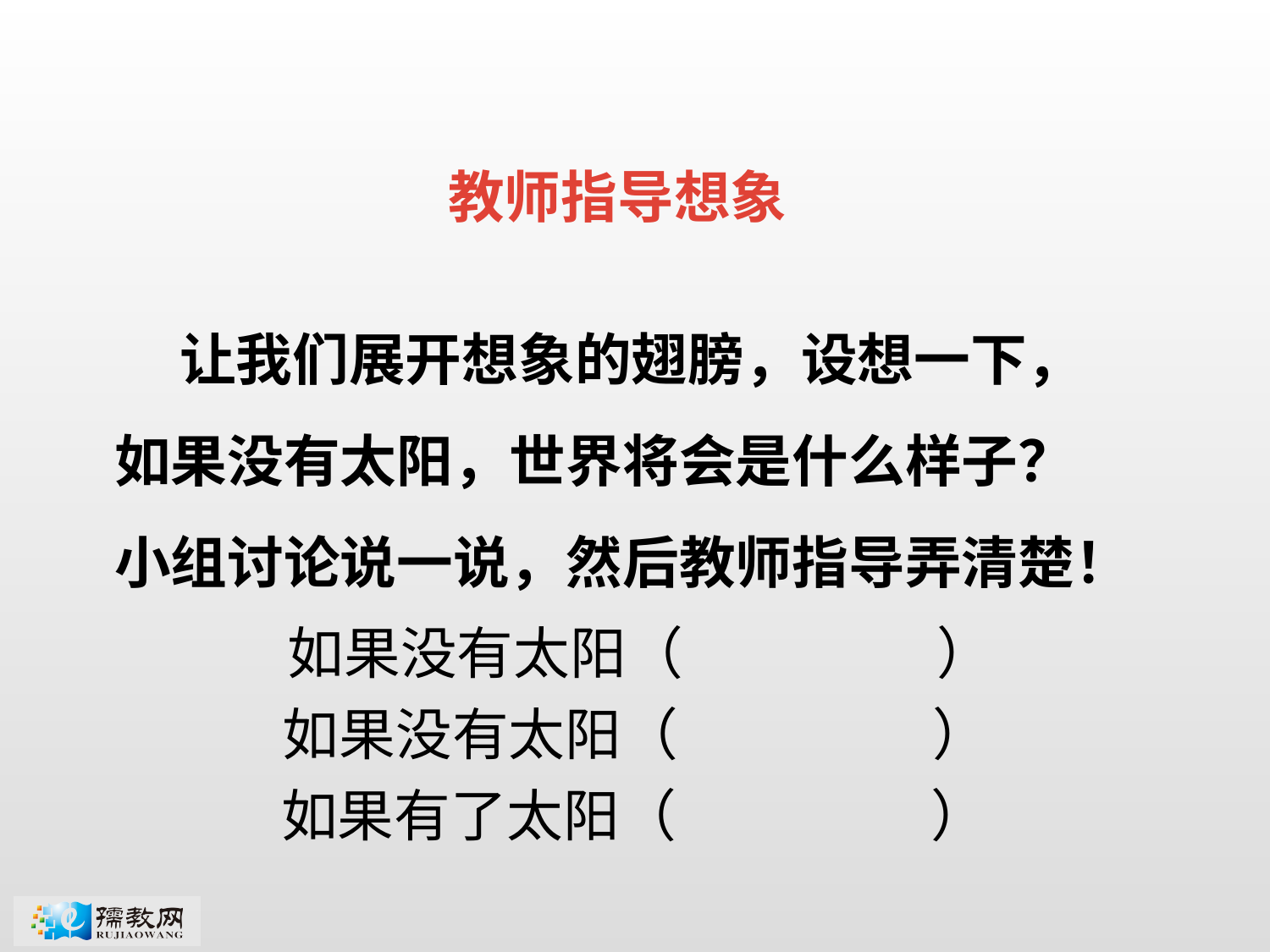

教师指导想象
    让我们展开想象的翅膀，设想一下，如果没有太阳，世界将会是什么样子？小组讨论说一说，然后教师指导弄清楚！

如果没有太阳（                    ）
如果没有太阳（                    ）
如果有了太阳（                    ）